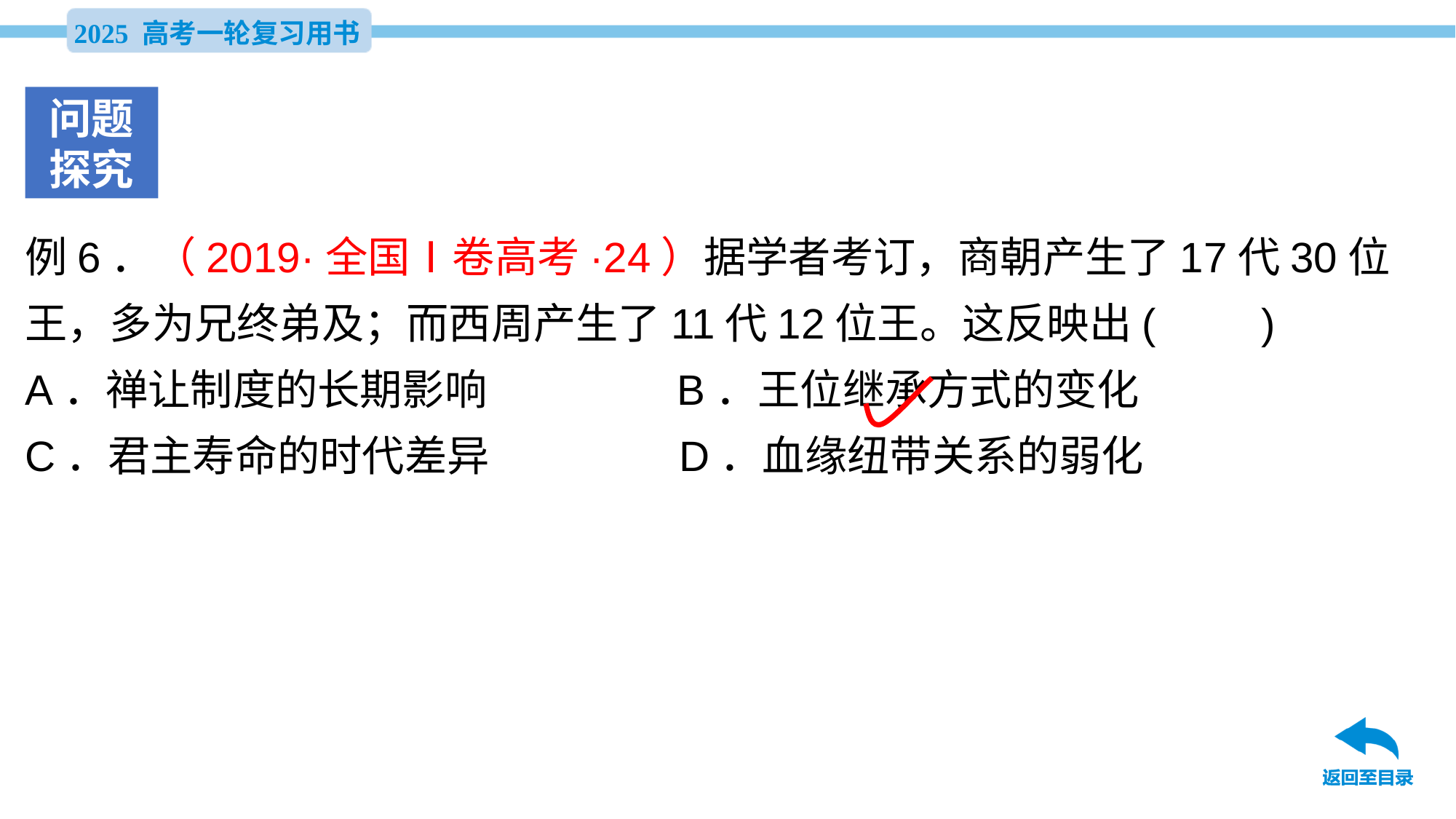

问题探究
例6．（2019·全国Ⅰ卷高考·24）据学者考订，商朝产生了17代30位王，多为兄终弟及；而西周产生了11代12位王。这反映出(　　)
A．禅让制度的长期影响                   B．王位继承方式的变化
C．君主寿命的时代差异                   D．血缘纽带关系的弱化